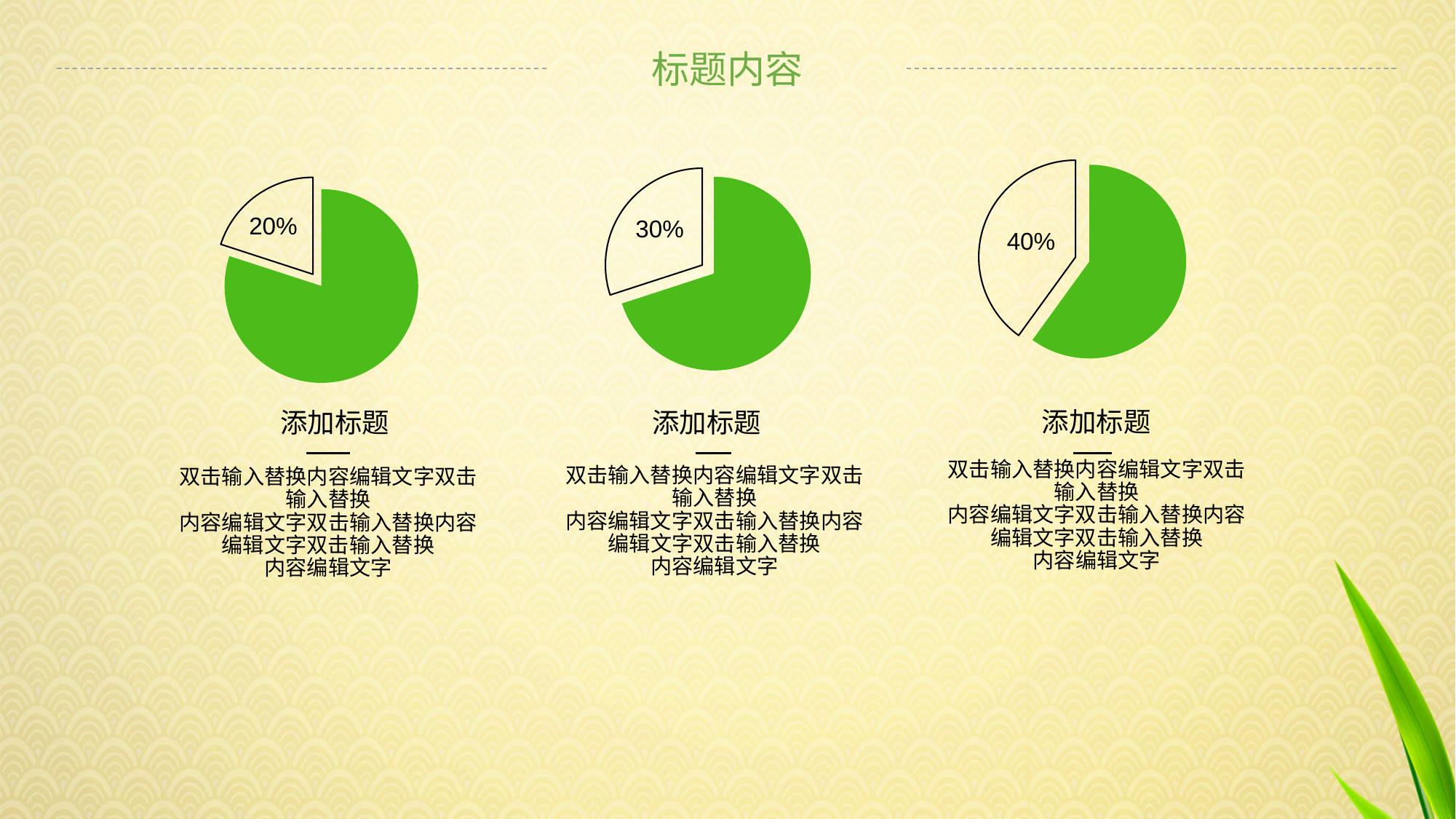

标题内容

### Chart

| Category | 销售额 |
|---|---|
| 第一季度 | 6.0 |
| 第二季度 | 4.0 |

### Chart

| Category | 销售额 |
|---|---|
| 第一季度 | 7.0 |
| 第二季度 | 3.0 |
30%

### Chart

| Category | 销售额 |
|---|---|
| 第一季度 | 8.0 |
| 第二季度 | 2.0 |
20%
40%
添加标题
添加标题
添加标题
双击输入替换内容编辑文字双击输入替换
内容编辑文字双击输入替换内容编辑文字双击输入替换
内容编辑文字

双击输入替换内容编辑文字双击输入替换
内容编辑文字双击输入替换内容编辑文字双击输入替换
内容编辑文字
双击输入替换内容编辑文字双击输入替换
内容编辑文字双击输入替换内容编辑文字双击输入替换
内容编辑文字